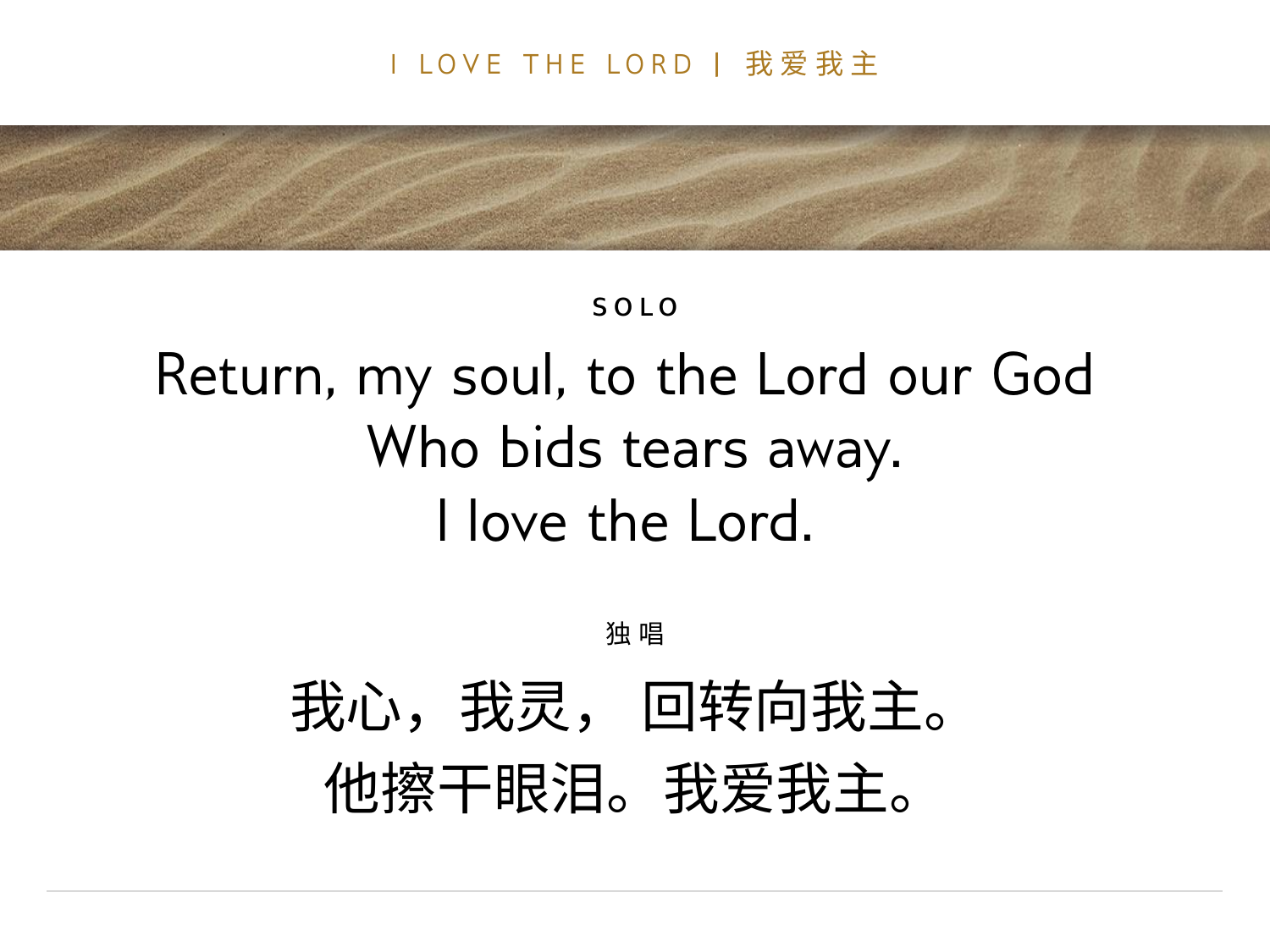

# I LOVE THE LORD | 我爱我主
SOLO
Return, my soul, to the Lord our God
Who bids tears away.
I love the Lord.
独唱
我心，我灵， 回转向我主。
他擦干眼泪。我爱我主。